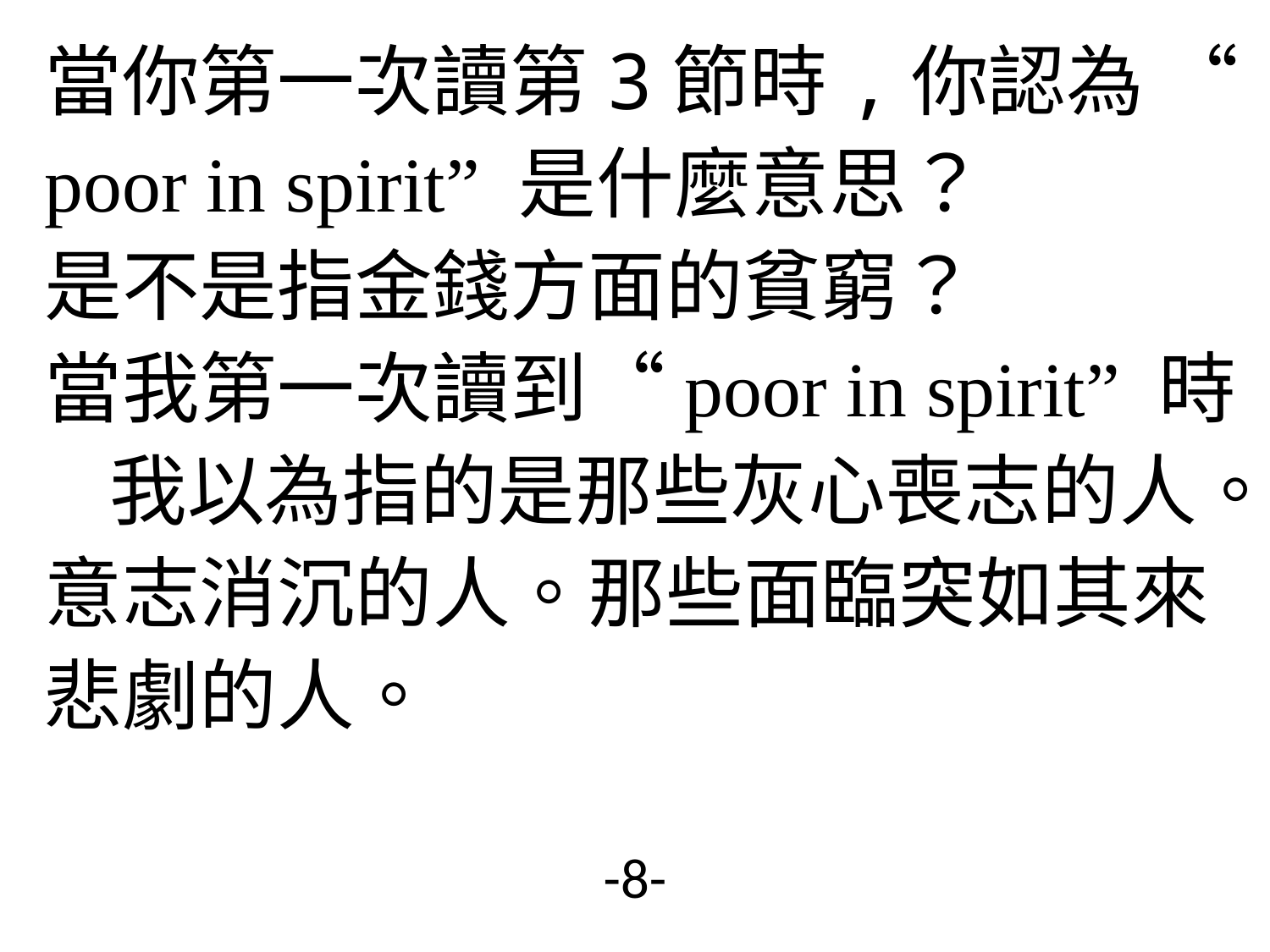

# 當你第一次讀第3節時,你認為 “poor in spirit” 是什麼意思？ 是不是指金錢方面的貧窮？ 當我第一次讀到“poor in spirit” 時, 我以為指的是那些灰心喪志的人。意志消沉的人。那些面臨突如其來悲劇的人。
-8-